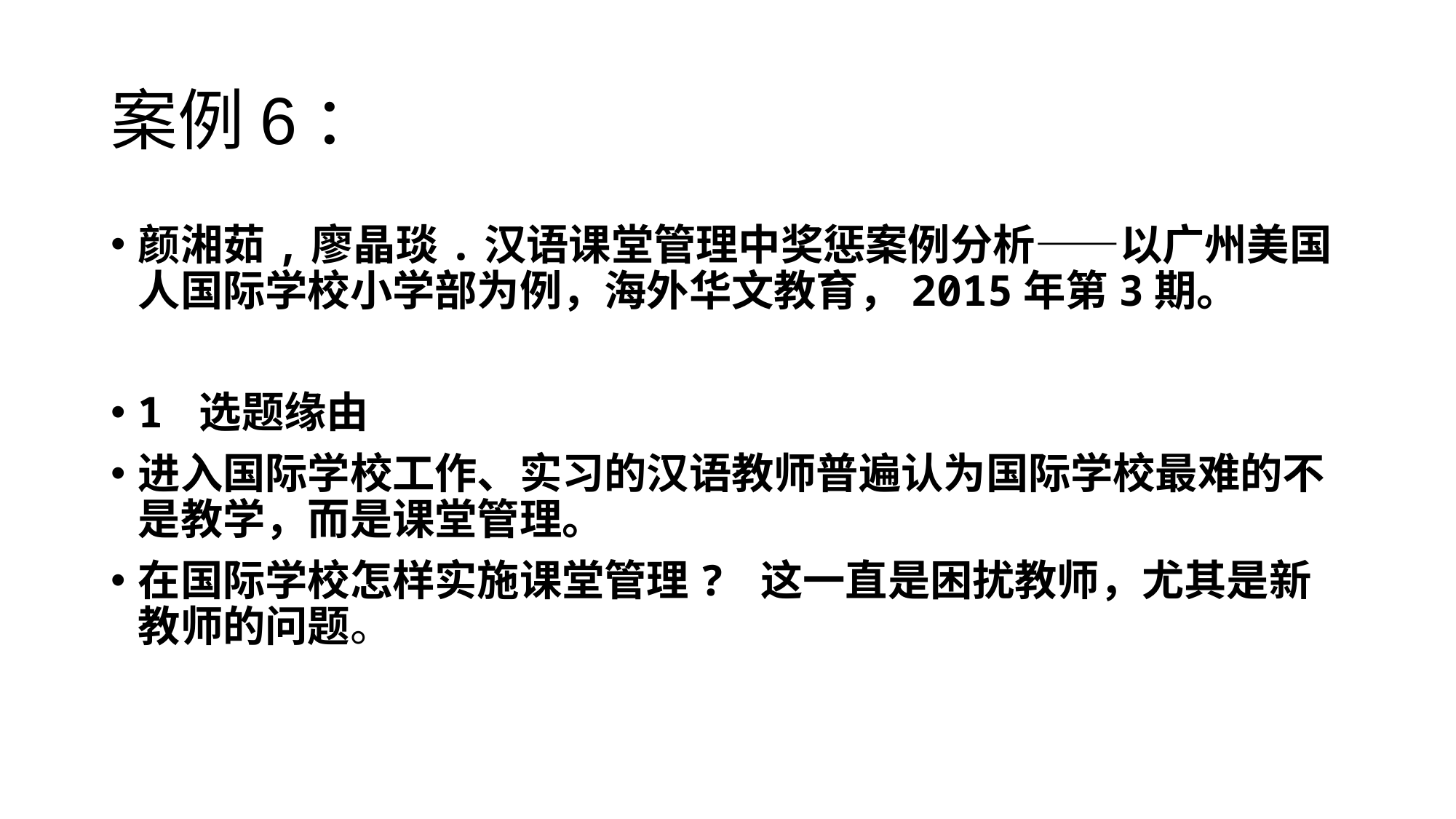

# 案例6：
颜湘茹,廖晶琰.汉语课堂管理中奖惩案例分析——以广州美国人国际学校小学部为例，海外华文教育，2015年第3期。

1 选题缘由
进入国际学校工作、实习的汉语教师普遍认为国际学校最难的不是教学，而是课堂管理。
在国际学校怎样实施课堂管理? 这一直是困扰教师，尤其是新教师的问题。